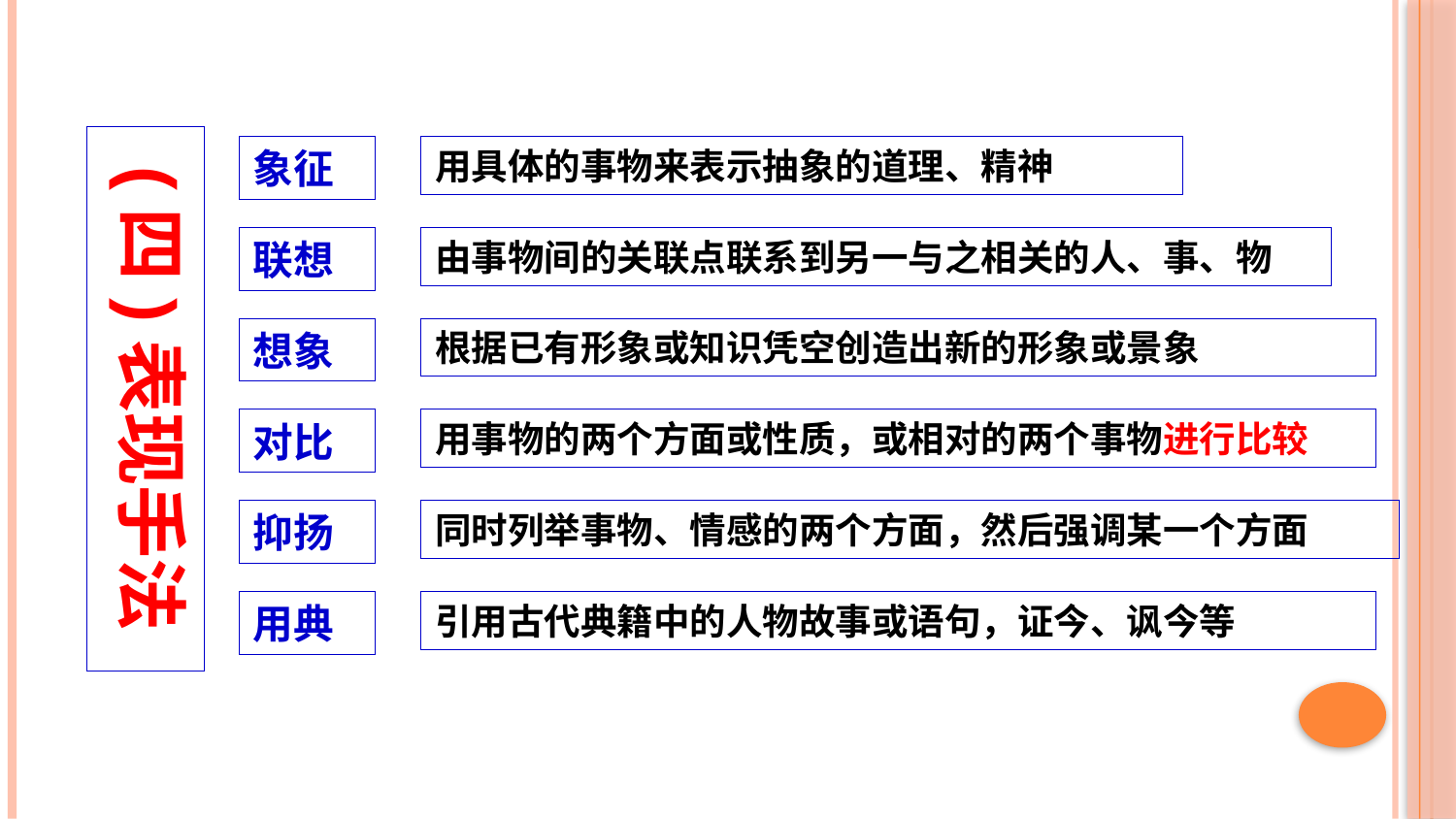

(四)表现手法
象征
用具体的事物来表示抽象的道理、精神
联想
由事物间的关联点联系到另一与之相关的人、事、物
想象
根据已有形象或知识凭空创造出新的形象或景象
对比
用事物的两个方面或性质，或相对的两个事物进行比较
抑扬
同时列举事物、情感的两个方面，然后强调某一个方面
用典
引用古代典籍中的人物故事或语句，证今、讽今等